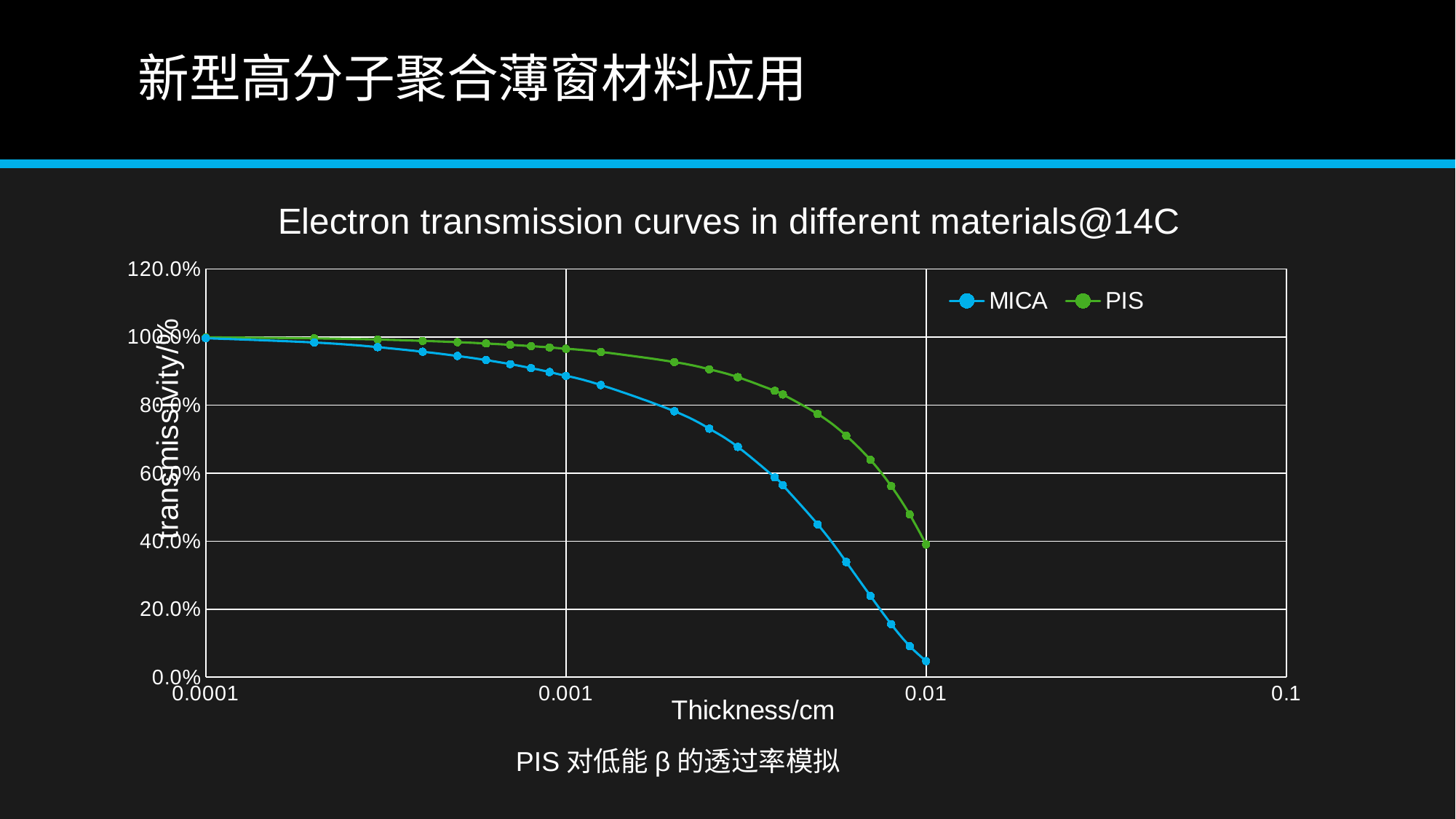

# 新型高分子聚合薄窗材料应用

### Chart: Electron transmission curves in different materials@14C

| Category |  |  |
|---|---|---|
PIS对低能β的透过率模拟